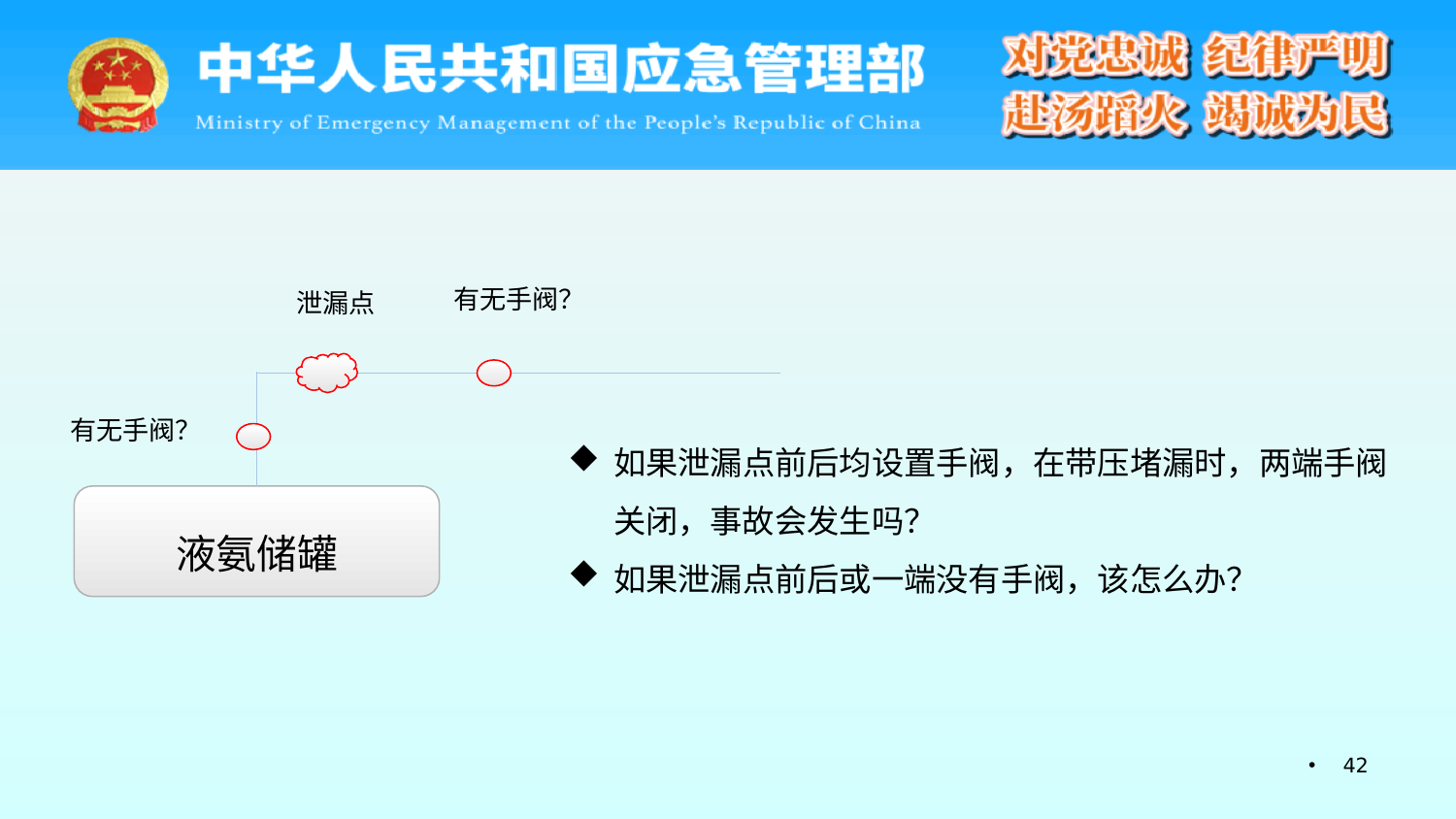

有无手阀？
泄漏点

有无手阀？
如果泄漏点前后均设置手阀，在带压堵漏时，两端手阀关闭，事故会发生吗？
如果泄漏点前后或一端没有手阀，该怎么办？

液氨储罐
42